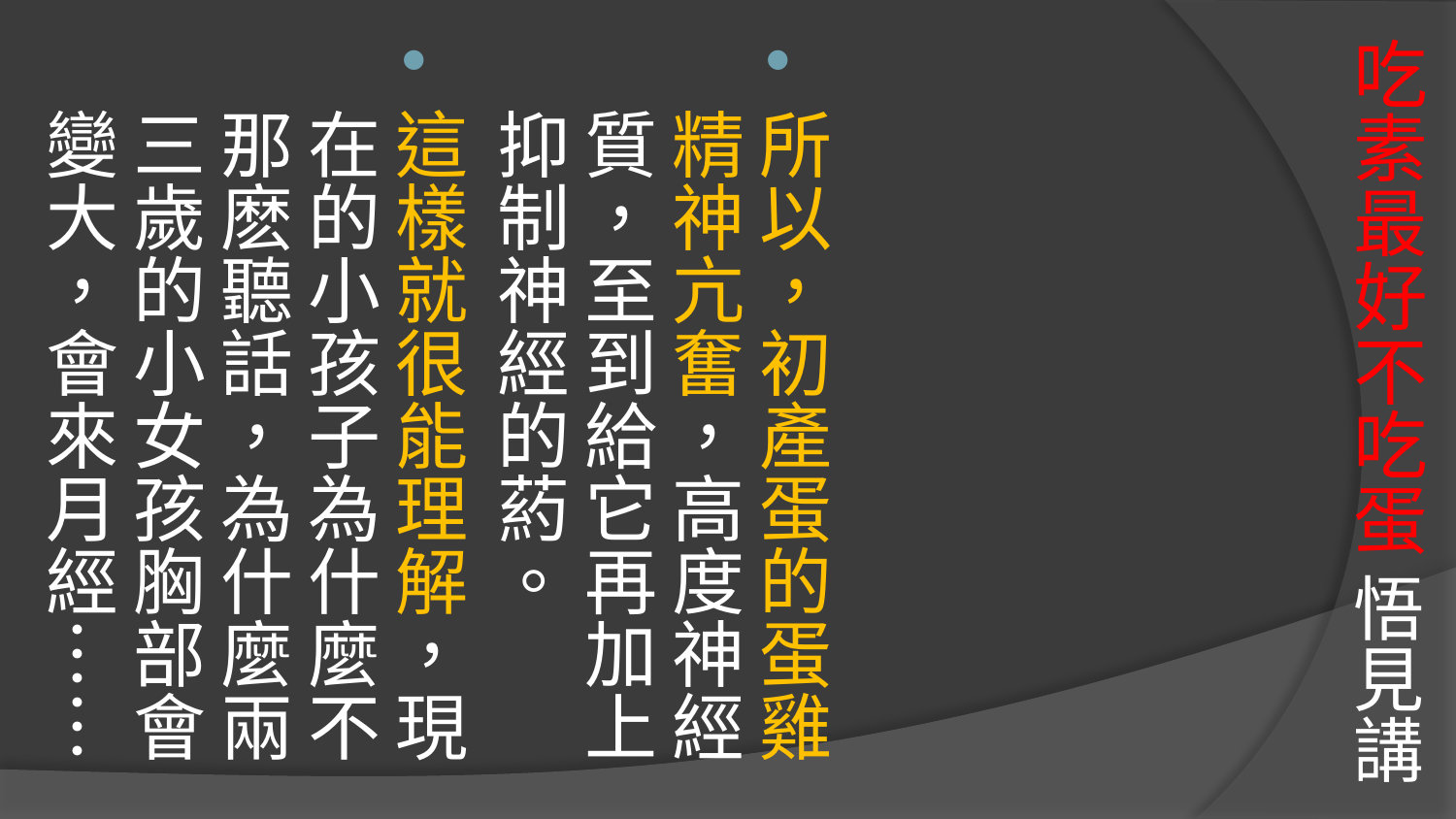

所以，初產蛋的蛋雞精神亢奮，高度神經質，至到給它再加上抑制神經的葯。
這樣就很能理解，現在的小孩子為什麼不那麽聽話，為什麼兩三歲的小女孩胸部會變大，會來月經……
# 吃素最好不吃蛋 悟見講